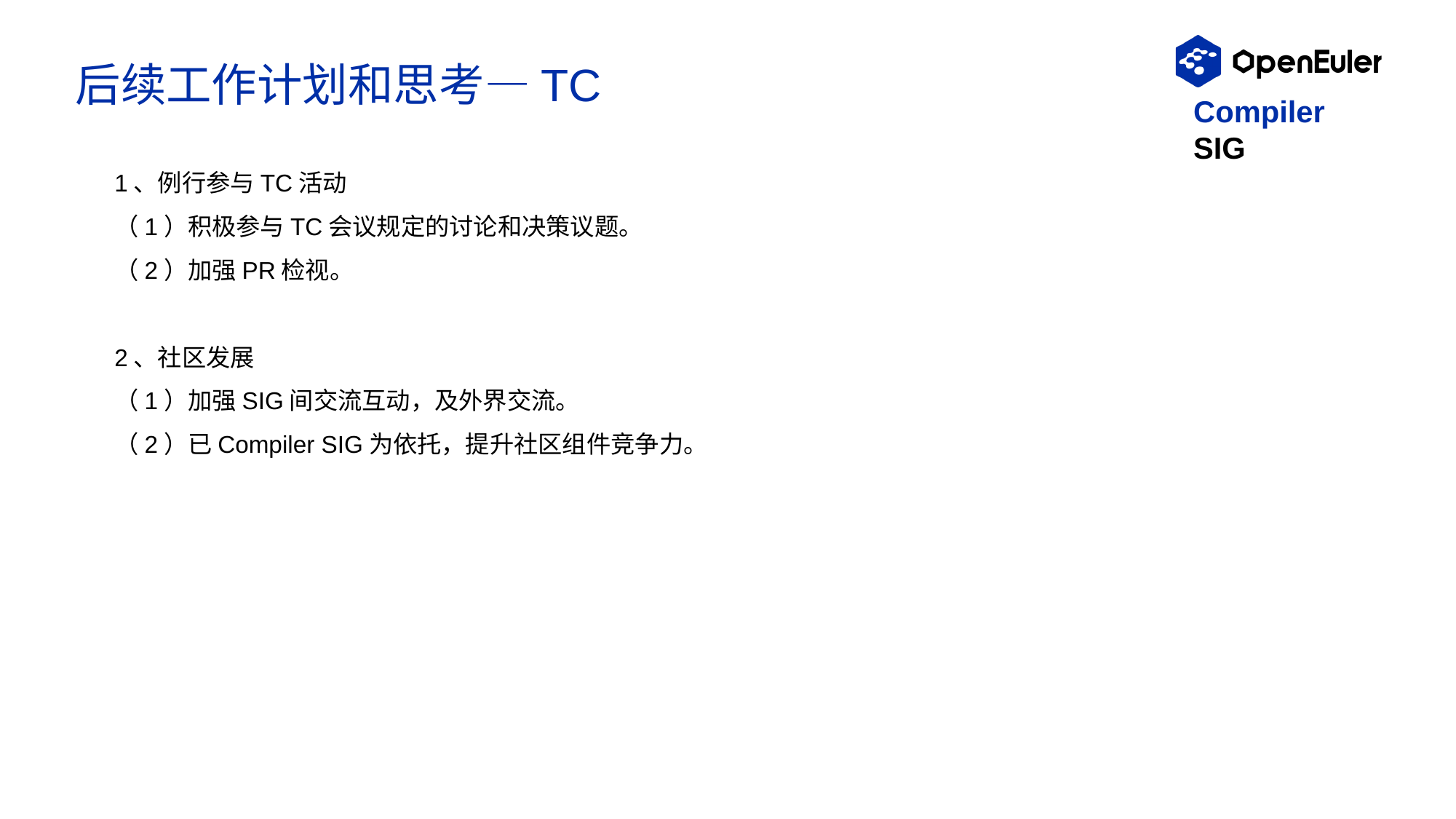

# 后续工作计划和思考—TC
1、例行参与TC活动
（1）积极参与TC会议规定的讨论和决策议题。
（2）加强PR检视。

2、社区发展
（1）加强SIG间交流互动，及外界交流。
（2）已Compiler SIG为依托，提升社区组件竞争力。